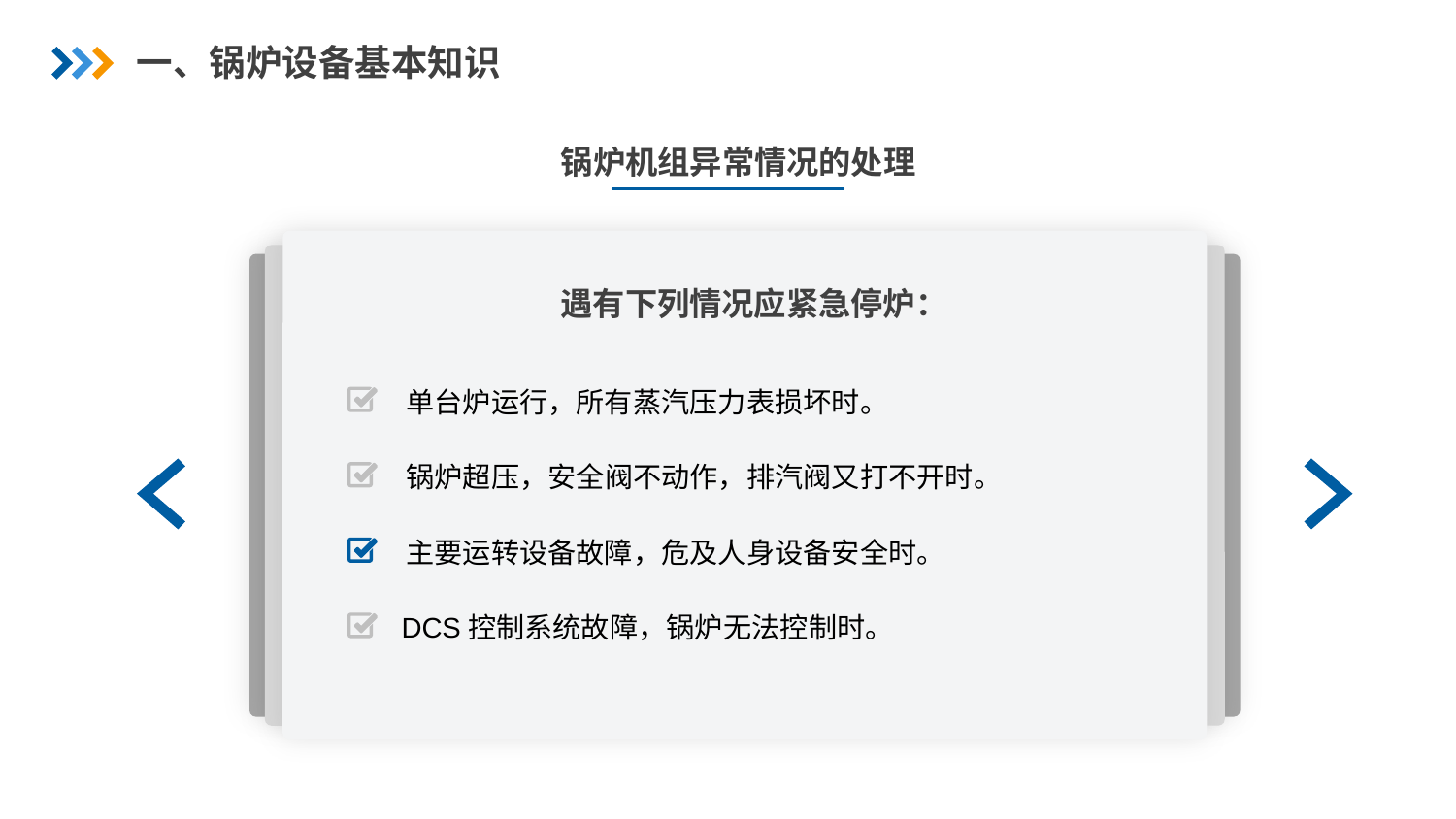

一、锅炉设备基本知识
锅炉机组异常情况的处理

遇有下列情况应紧急停炉：
单台炉运行，所有蒸汽压力表损坏时。

锅炉超压，安全阀不动作，排汽阀又打不开时。

主要运转设备故障，危及人身设备安全时。

DCS控制系统故障，锅炉无法控制时。